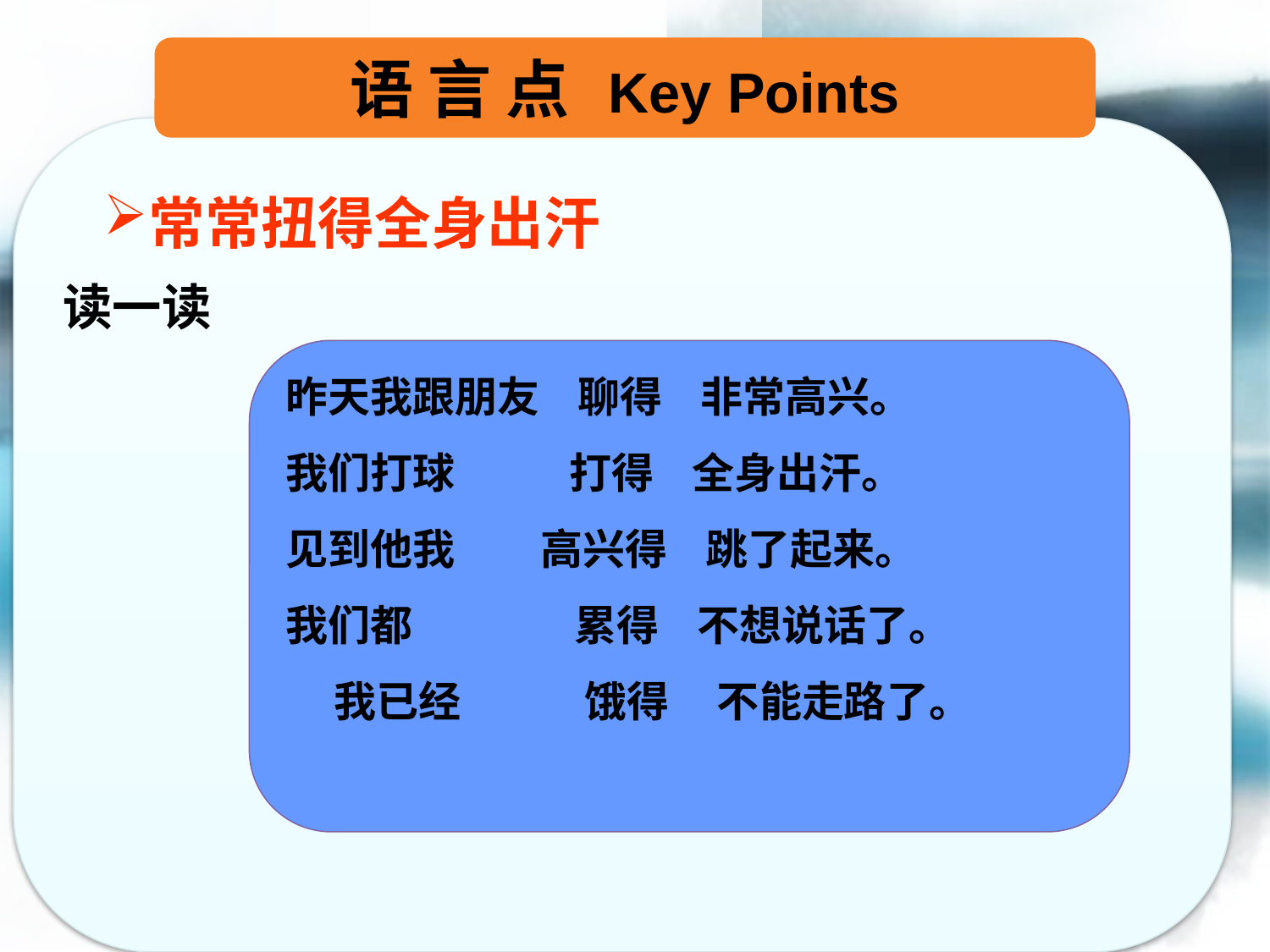

语 言 点  Key Points

常常扭得全身出汗
读一读

昨天我跟朋友    聊得    非常高兴。
我们打球            打得    全身出汗。
见到他我         高兴得    跳了起来。
我们都                 累得    不想说话了。
    我已经             饿得     不能走路了。